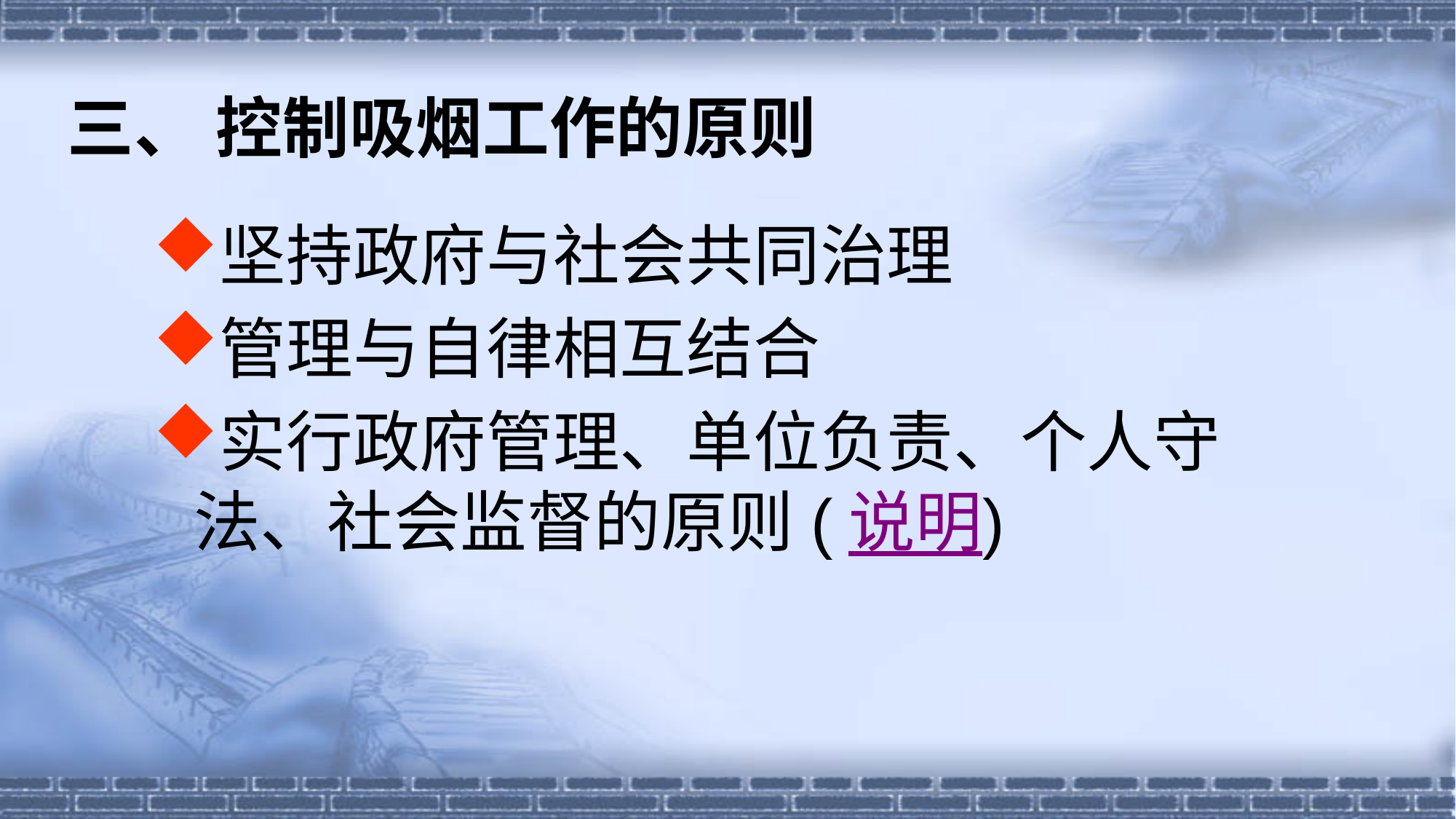

三、 控制吸烟工作的原则

坚持政府与社会共同治理
管理与自律相互结合
实行政府管理、单位负责、个人守法、社会监督的原则(说明)